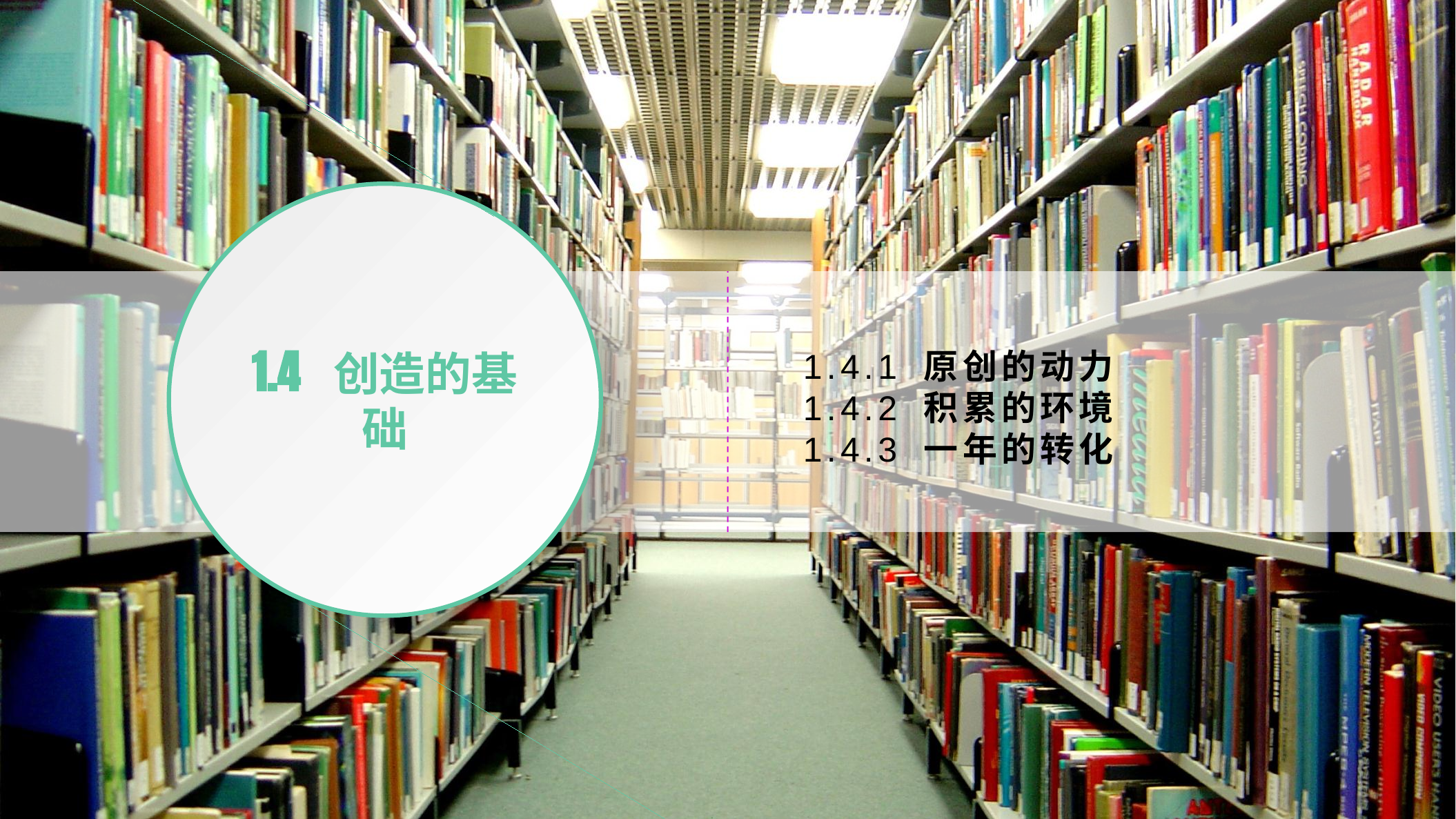

1.4  创造的基础

1.4.1 原创的动力
1.4.2 积累的环境
1.4.3 一年的转化